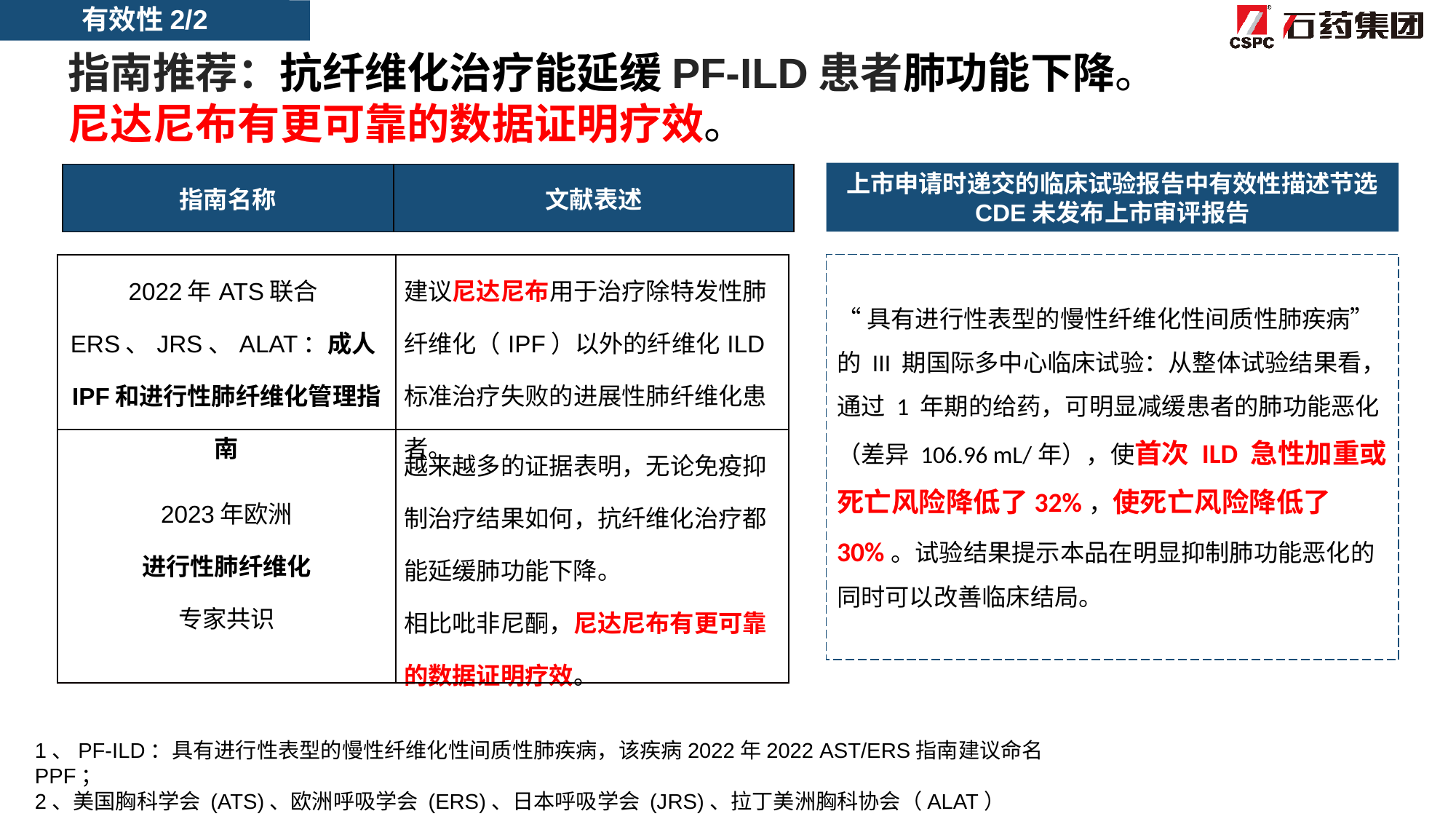

有效性2/2
指南推荐：抗纤维化治疗能延缓PF-ILD患者肺功能下降。
尼达尼布有更可靠的数据证明疗效。
上市申请时递交的临床试验报告中有效性描述节选
CDE未发布上市审评报告
| 指南名称 | 文献表述 |
| --- | --- |

“具有进行性表型的慢性纤维化性间质性肺疾病”的 III 期国际多中心临床试验：从整体试验结果看，通过 1 年期的给药，可明显减缓患者的肺功能恶化（差异 106.96 mL/年），使首次 ILD 急性加重或死亡风险降低了32%，使死亡风险降低了 30%。试验结果提示本品在明显抑制肺功能恶化的同时可以改善临床结局。

| 2022年ATS联合ERS、JRS、ALAT：成人IPF和进行性肺纤维化管理指南 | 建议尼达尼布用于治疗除特发性肺纤维化（IPF）以外的纤维化ILD标准治疗失败的进展性肺纤维化患者。 |
| --- | --- |
| 2023年欧洲 进行性肺纤维化 专家共识 | 越来越多的证据表明，无论免疫抑制治疗结果如何，抗纤维化治疗都能延缓肺功能下降。 相比吡非尼酮，尼达尼布有更可靠的数据证明疗效。 |
1、PF-ILD：具有进行性表型的慢性纤维化性间质性肺疾病，该疾病2022年2022 AST/ERS指南建议命名PPF；
2、美国胸科学会 (ATS)、欧洲呼吸学会 (ERS)、日本呼吸学会 (JRS)、拉丁美洲胸科协会（ALAT）